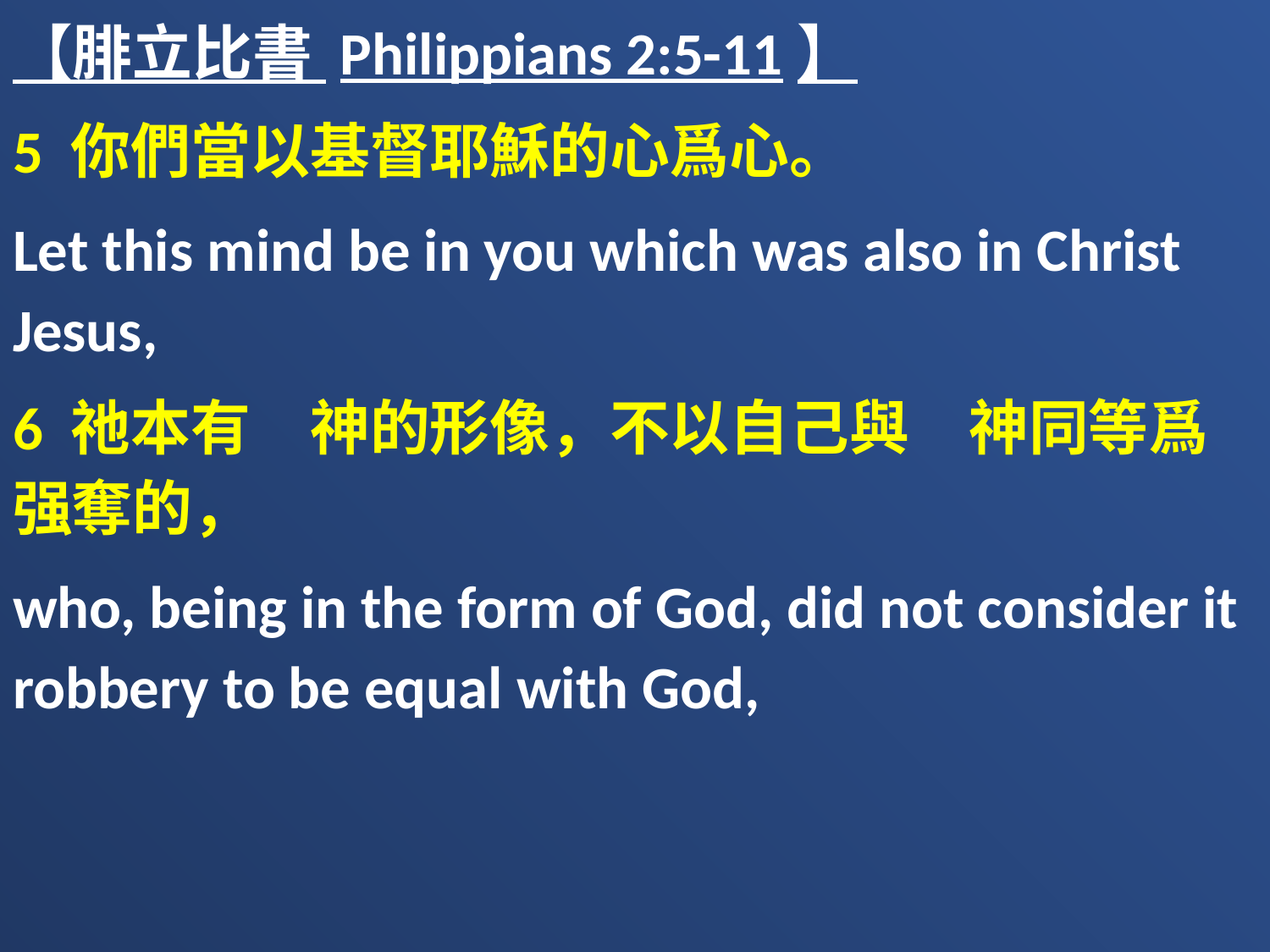

【腓立比書 Philippians 2:5-11】
5 你們當以基督耶穌的心爲心。
Let this mind be in you which was also in Christ Jesus,
6 祂本有　神的形像，不以自己與　神同等爲强奪的，
who, being in the form of God, did not consider it robbery to be equal with God,